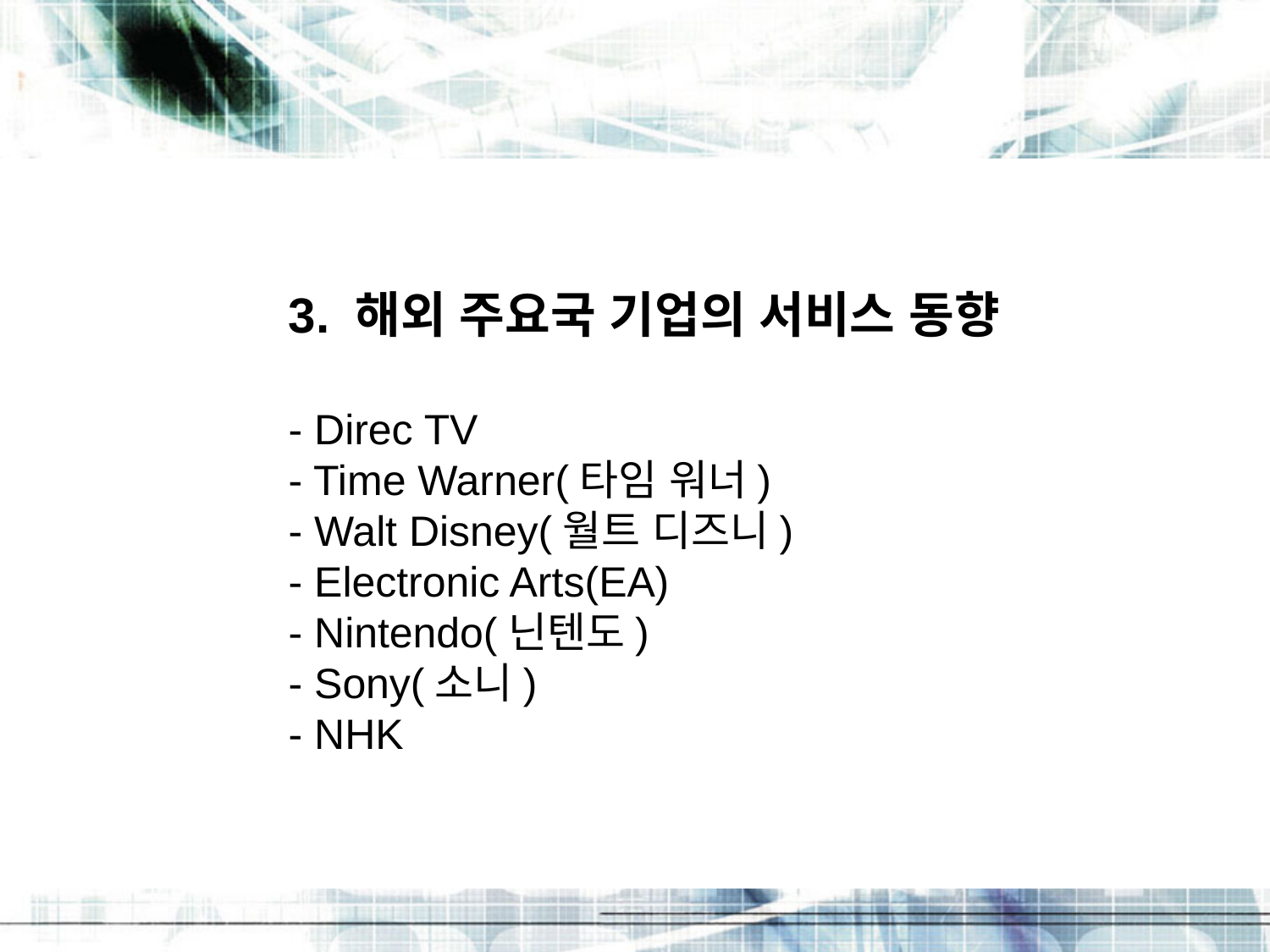

3. 해외 주요국 기업의 서비스 동향

- Direc TV
- Time Warner(타임 워너)
- Walt Disney(월트 디즈니)
- Electronic Arts(EA)
- Nintendo(닌텐도)
- Sony(소니)
- NHK